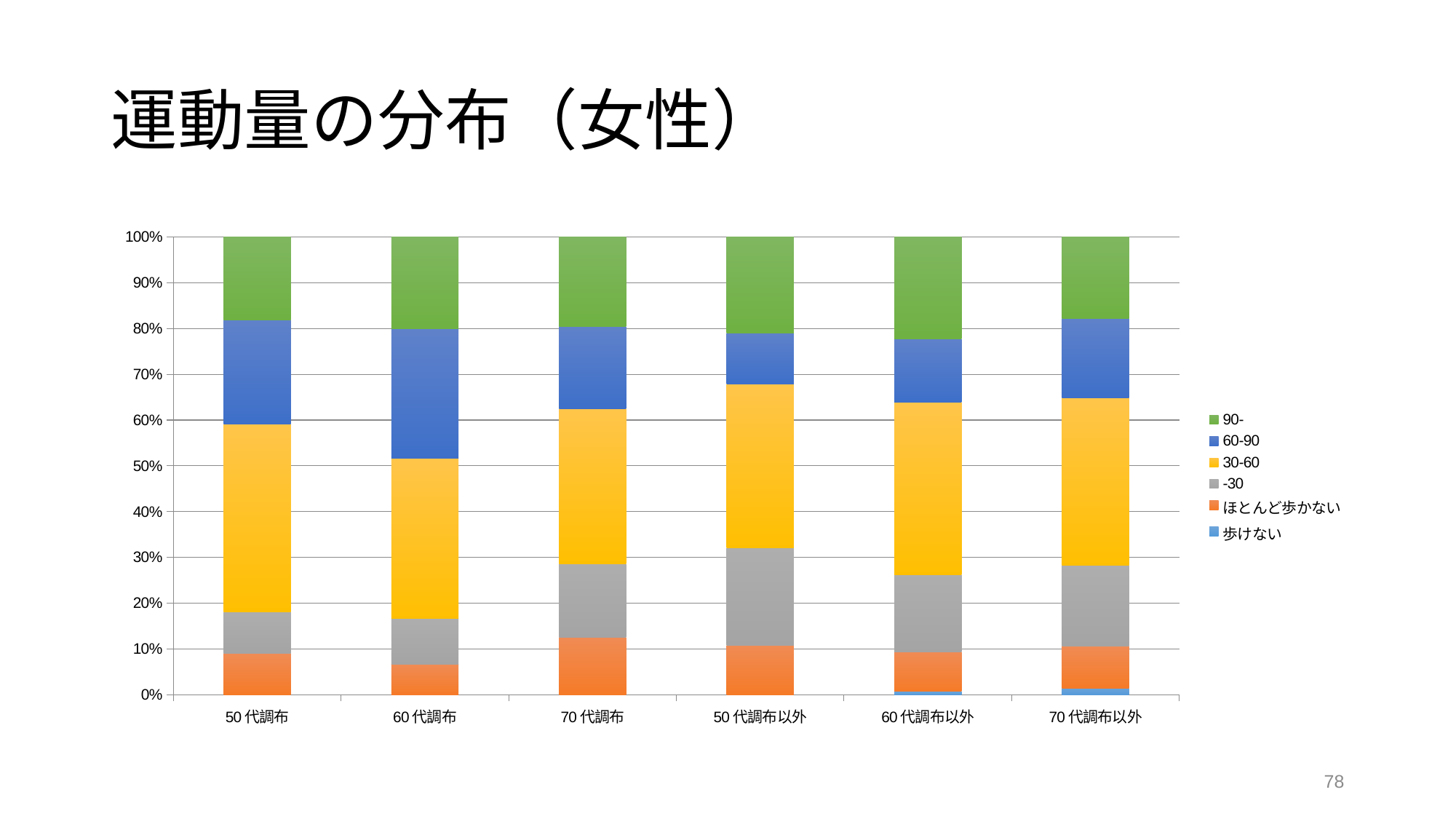

# 運動量の分布（女性）

### Chart

| Category | 歩けない | ほとんど歩かない | -30 | 30-60 | 60-90 | 90- |
|---|---|---|---|---|---|---|
| 50代調布 | 0.0 | 0.0454545454545454 | 0.0454545454545454 | 0.204545454545455 | 0.113636363636364 | 0.0909090909090909 |
| 60代調布 | 0.0 | 0.0634920634920635 | 0.0952380952380952 | 0.333333333333333 | 0.26984126984127 | 0.19047619047619 |
| 70代調布 | 0.0 | 0.112903225806452 | 0.145161290322581 | 0.306451612903226 | 0.161290322580645 | 0.17741935483871 |
| 50代調布以外 | 0.0 | 0.0894568690095846 | 0.175718849840256 | 0.293929712460064 | 0.0926517571884984 | 0.172523961661342 |
| 60代調布以外 | 0.00740740740740741 | 0.0876543209876543 | 0.17037037037037 | 0.382716049382716 | 0.140740740740741 | 0.225925925925926 |
| 70代調布以外 | 0.0141509433962264 | 0.0872641509433962 | 0.16627358490566 | 0.347877358490566 | 0.163915094339623 | 0.168632075471698 |
78